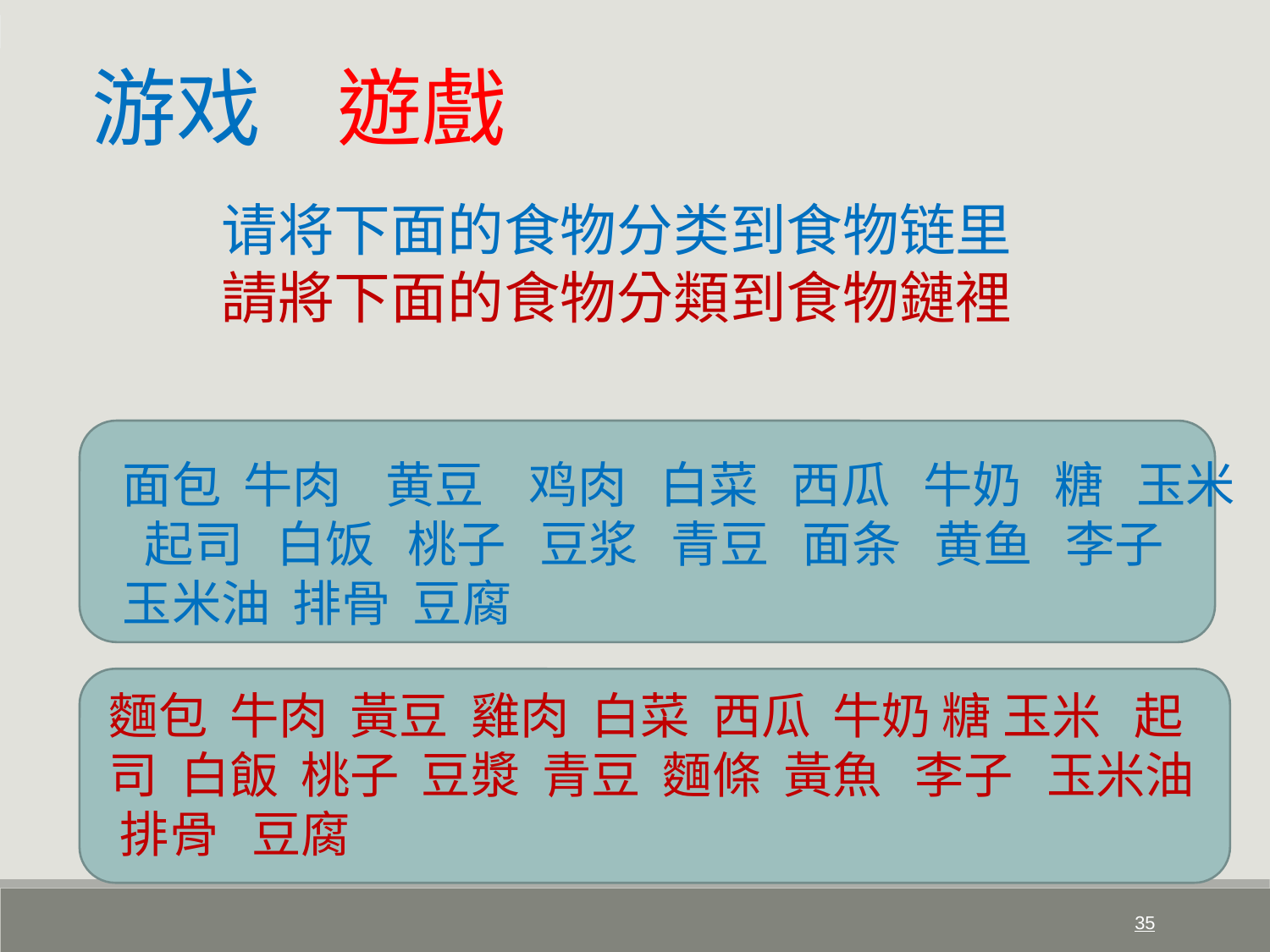

游戏    遊戲
请将下面的食物分类到食物链里
請將下面的食物分類到食物鏈裡

面包  牛肉    黄豆    鸡肉   白菜   西瓜   牛奶   糖   玉米   起司   白饭   桃子   豆浆   青豆   面条   黄鱼   李子   玉米油  排骨  豆腐

麵包  牛肉  黃豆  雞肉  白菜  西瓜  牛奶 糖 玉米   起司  白飯  桃子  豆漿  青豆  麵條  黃魚   李子   玉米油    排骨   豆腐
35